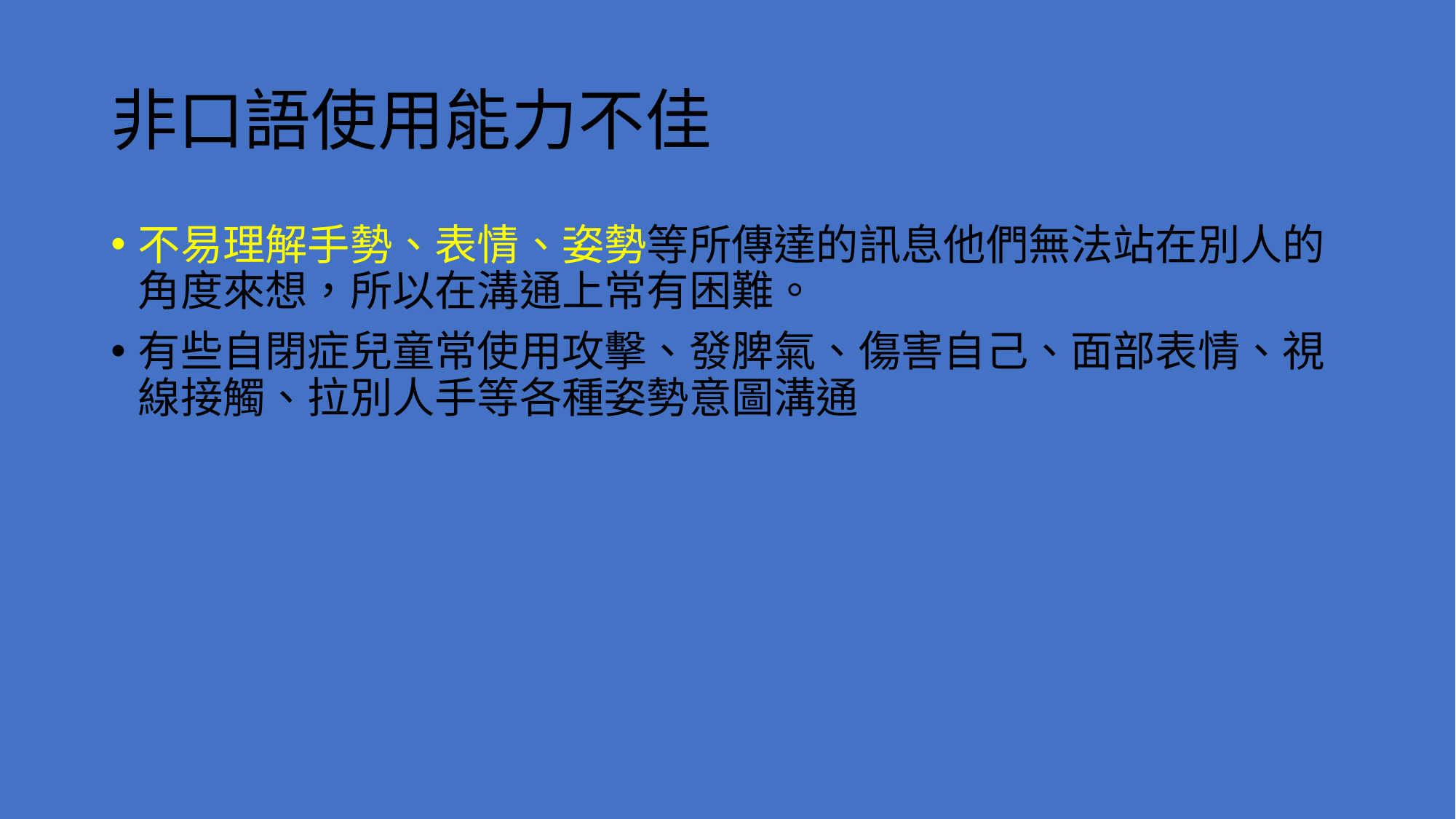

# 非口語使用能力不佳
不易理解手勢、表情、姿勢等所傳達的訊息他們無法站在別人的角度來想，所以在溝通上常有困難。
有些自閉症兒童常使用攻擊、發脾氣、傷害自己、面部表情、視線接觸、拉別人手等各種姿勢意圖溝通